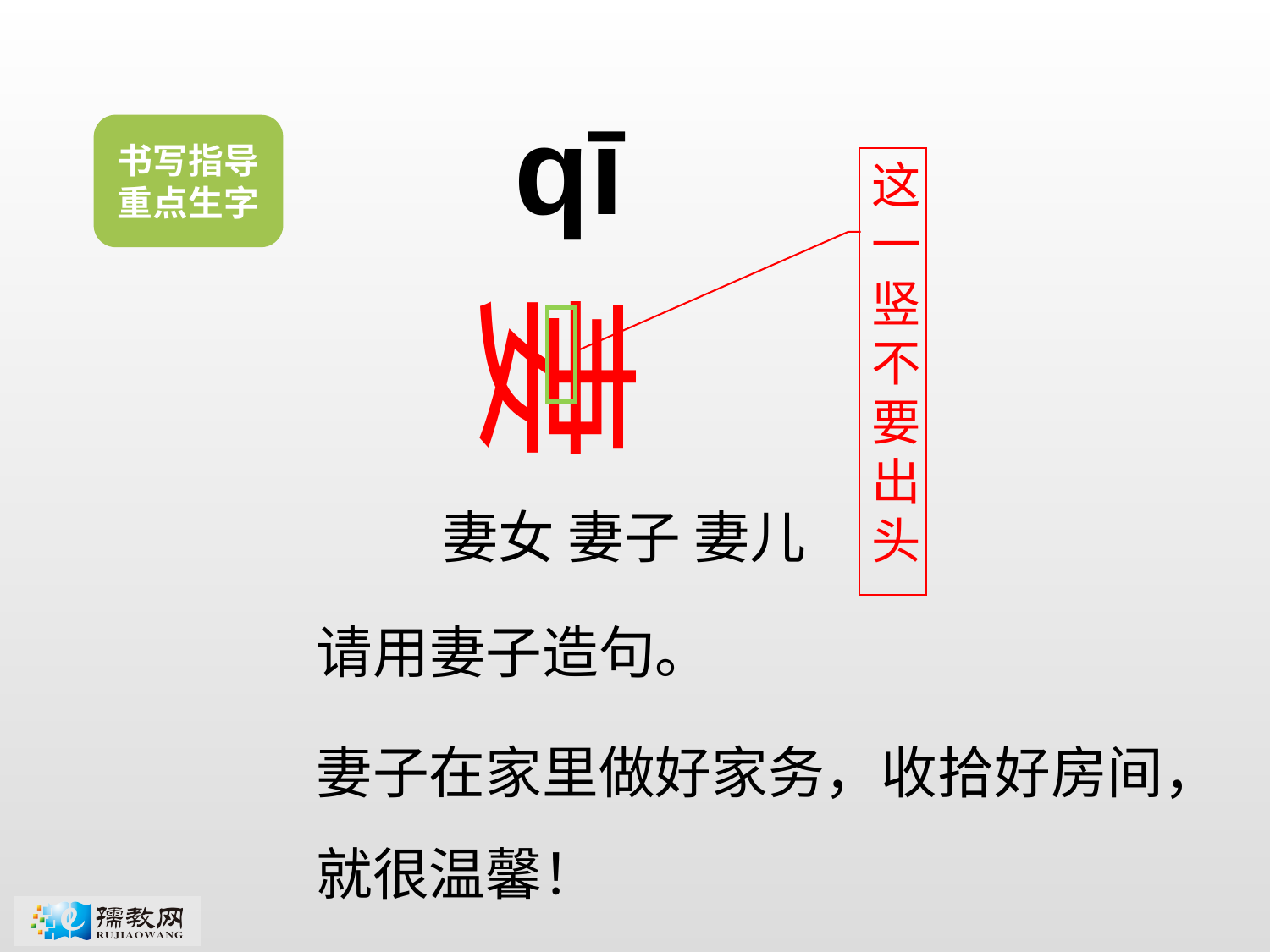

qī

书写指导
重点生字
这一竖不要出头

妻

妻女 妻子 妻儿
请用妻子造句。
妻子在家里做好家务，收拾好房间，就很温馨！